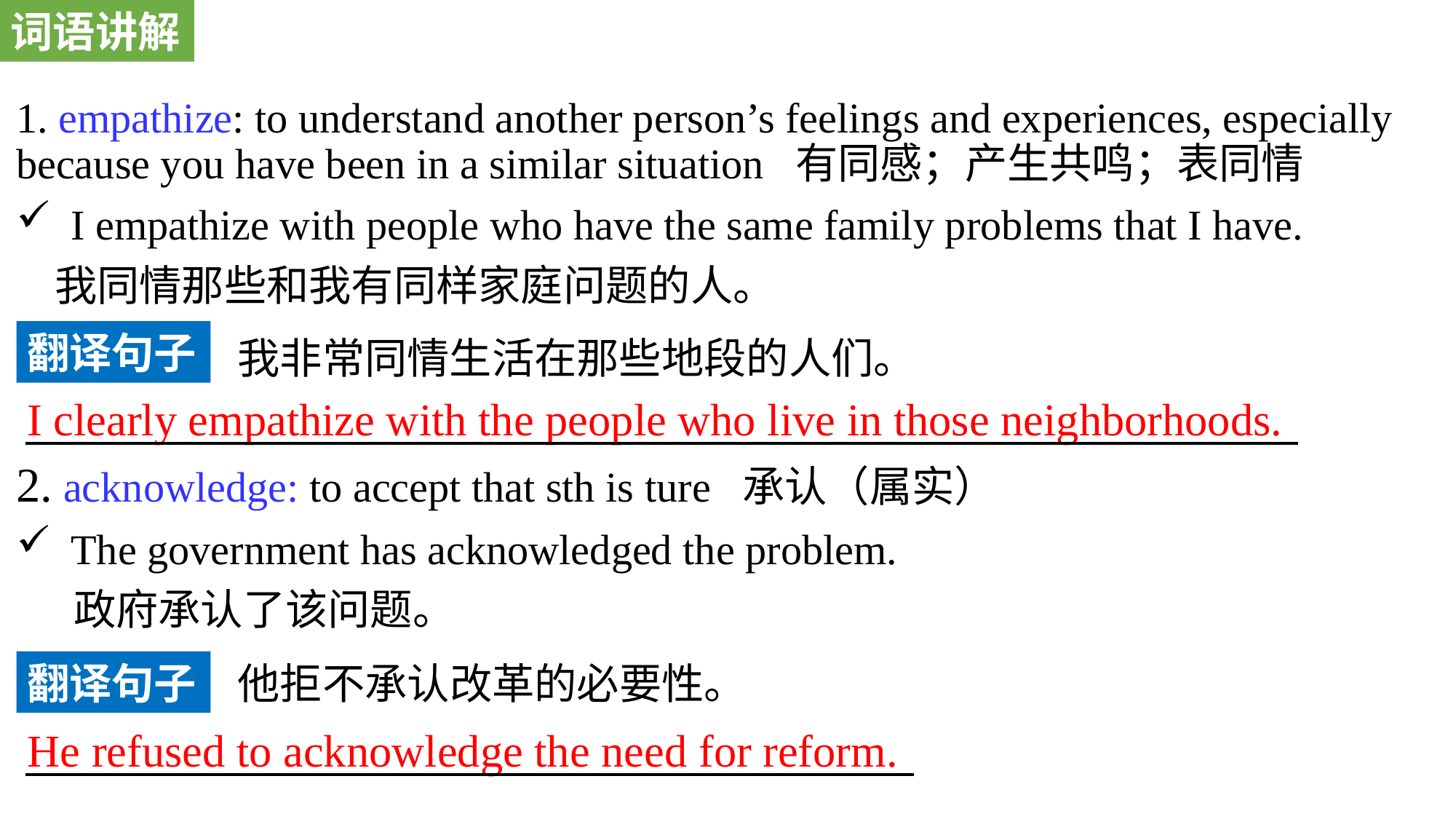

词语讲解
1. empathize: to understand another person’s feelings and experiences, especially because you have been in a similar situation  有同感；产生共鸣；表同情
I empathize with people who have the same family problems that I have.
   我同情那些和我有同样家庭问题的人。

2. acknowledge: to accept that sth is ture  承认（属实）
The government has acknowledged the problem.
     政府承认了该问题。
翻译句子
我非常同情生活在那些地段的人们。
I clearly empathize with the people who live in those neighborhoods.
翻译句子
他拒不承认改革的必要性。
He refused to acknowledge the need for reform.